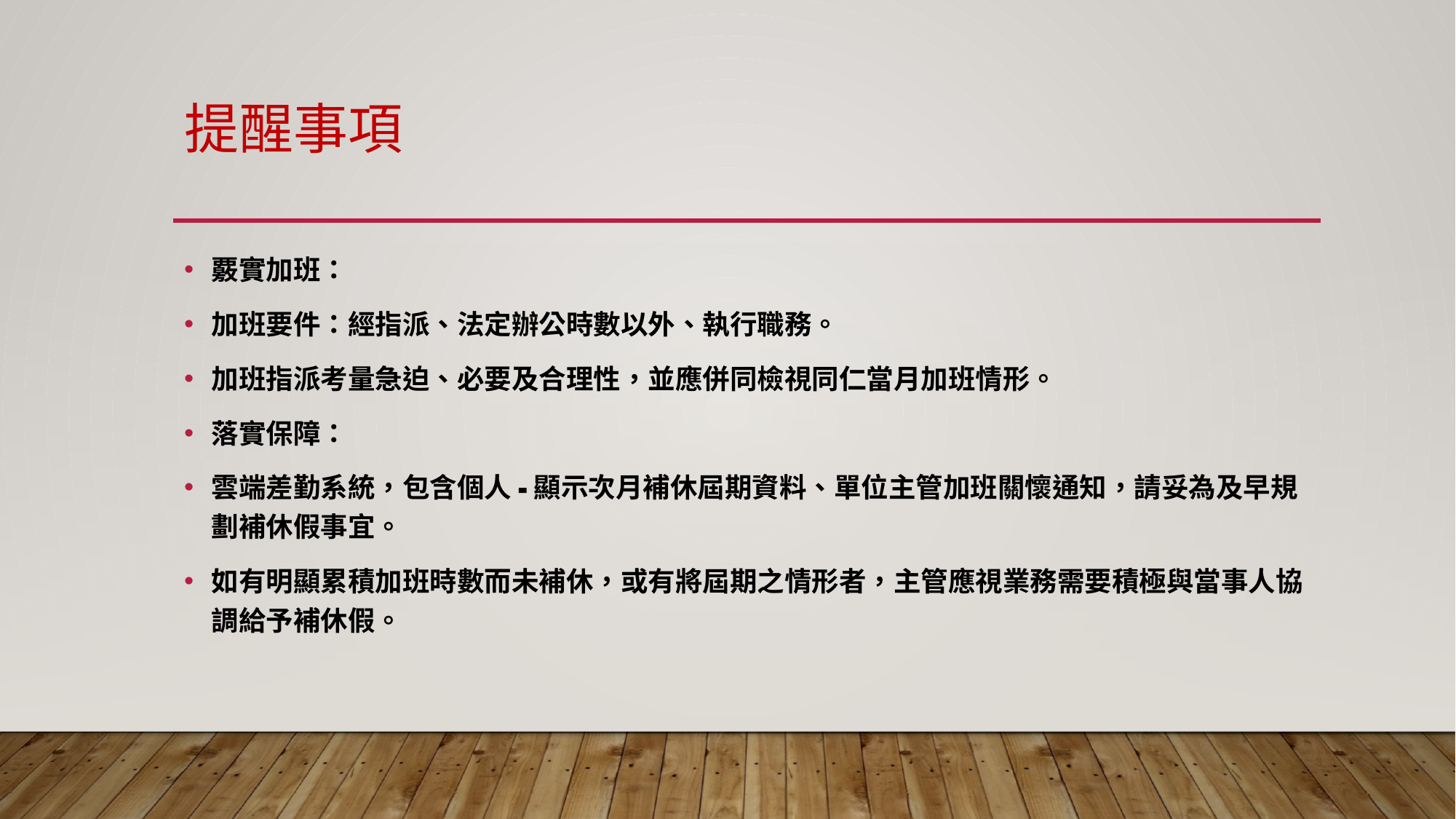

# 提醒事項
覈實加班：
加班要件：經指派、法定辦公時數以外、執行職務。
加班指派考量急迫、必要及合理性，並應併同檢視同仁當月加班情形。
落實保障：
雲端差勤系統，包含個人-顯示次月補休屆期資料、單位主管加班關懷通知，請妥為及早規劃補休假事宜。
如有明顯累積加班時數而未補休，或有將屆期之情形者，主管應視業務需要積極與當事人協調給予補休假。